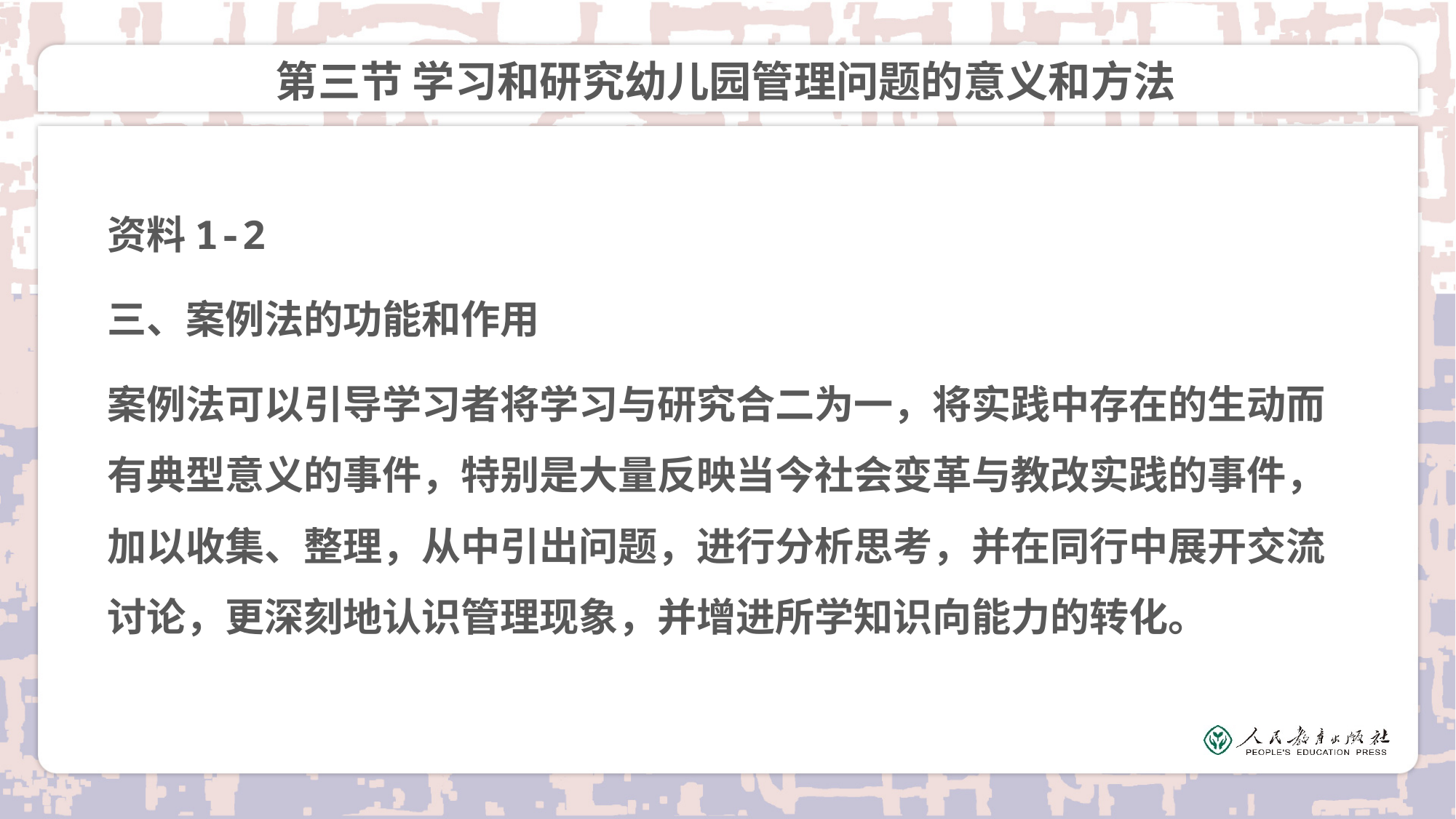

# 第三节 学习和研究幼儿园管理问题的意义和方法
资料1-2
三、案例法的功能和作用
案例法可以引导学习者将学习与研究合二为一，将实践中存在的生动而有典型意义的事件，特别是大量反映当今社会变革与教改实践的事件，加以收集、整理，从中引出问题，进行分析思考，并在同行中展开交流讨论，更深刻地认识管理现象，并增进所学知识向能力的转化。